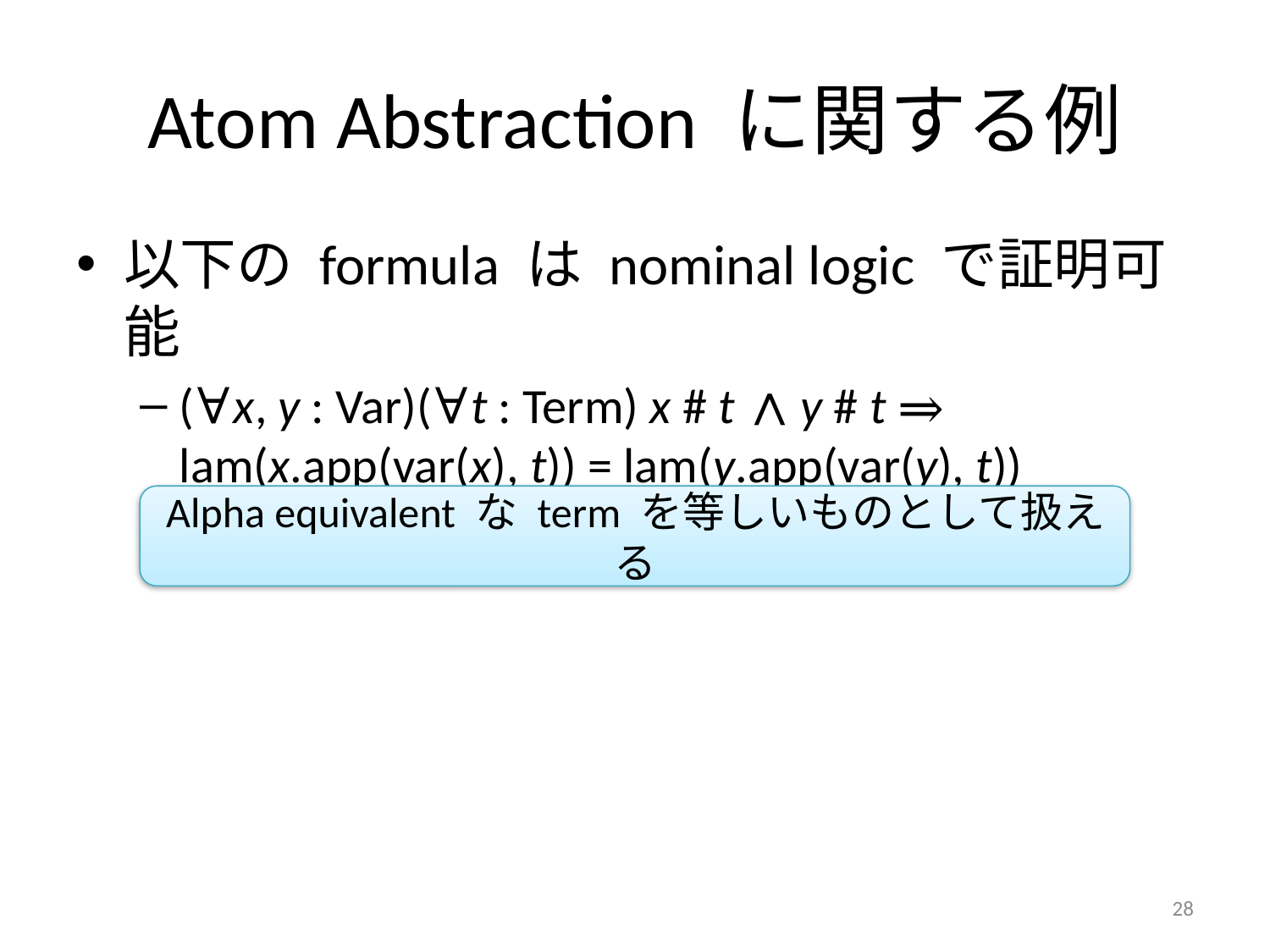

# Atom Abstraction に関する例
以下の formula は nominal logic で証明可能
(∀x, y : Var)(∀t : Term) x # t ∧ y # t ⇒
lam(x.app(var(x), t)) = lam(y.app(var(y), t))
Alpha equivalent な term を等しいものとして扱える
28